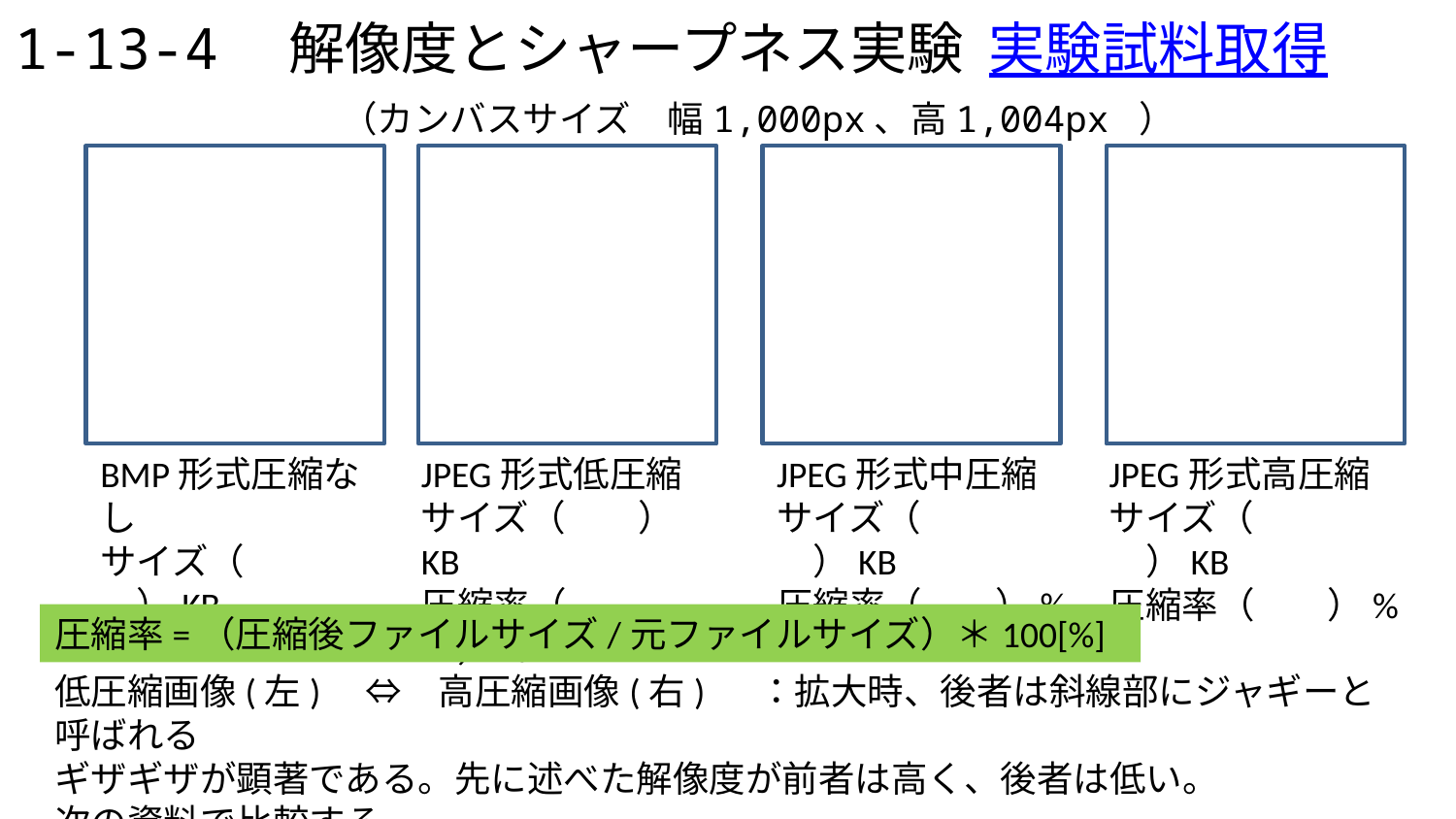

1-13-4　解像度とシャープネス実験  実験試料取得
（カンバスサイズ　幅1,000px、高1,004px ）

BMP形式圧縮なし
サイズ（　　　　）KB
JPEG形式低圧縮
サイズ（　　）KB
圧縮率（　　）%
JPEG形式中圧縮
サイズ（　　　　）KB
圧縮率（　　）%
JPEG形式高圧縮
サイズ（　　　　）KB
圧縮率（　　）%
圧縮率=（圧縮後ファイルサイズ/元ファイルサイズ）＊100[%]
低圧縮画像(左)　⇔　高圧縮画像(右) 　：拡大時、後者は斜線部にジャギーと呼ばれる
ギザギザが顕著である。先に述べた解像度が前者は高く、後者は低い。
次の資料で比較する。